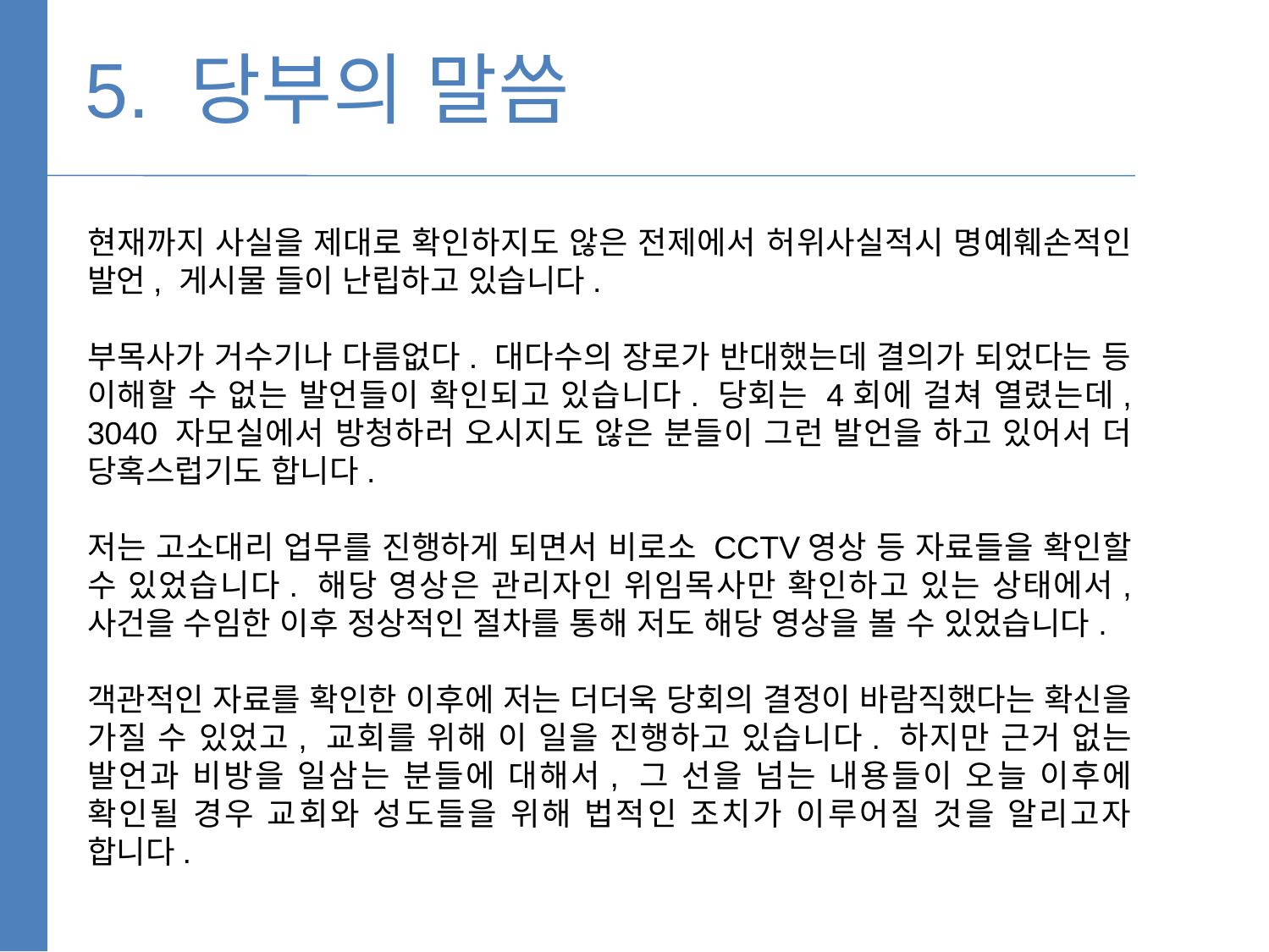

5. 당부의 말씀

현재까지 사실을 제대로 확인하지도 않은 전제에서 허위사실적시 명예훼손적인 발언, 게시물 들이 난립하고 있습니다.

부목사가 거수기나 다름없다. 대다수의 장로가 반대했는데 결의가 되었다는 등 이해할 수 없는 발언들이 확인되고 있습니다. 당회는 4회에 걸쳐 열렸는데, 3040 자모실에서 방청하러 오시지도 않은 분들이 그런 발언을 하고 있어서 더 당혹스럽기도 합니다.

저는 고소대리 업무를 진행하게 되면서 비로소 CCTV영상 등 자료들을 확인할 수 있었습니다. 해당 영상은 관리자인 위임목사만 확인하고 있는 상태에서, 사건을 수임한 이후 정상적인 절차를 통해 저도 해당 영상을 볼 수 있었습니다.

객관적인 자료를 확인한 이후에 저는 더더욱 당회의 결정이 바람직했다는 확신을 가질 수 있었고, 교회를 위해 이 일을 진행하고 있습니다. 하지만 근거 없는 발언과 비방을 일삼는 분들에 대해서, 그 선을 넘는 내용들이 오늘 이후에 확인될 경우 교회와 성도들을 위해 법적인 조치가 이루어질 것을 알리고자 합니다.